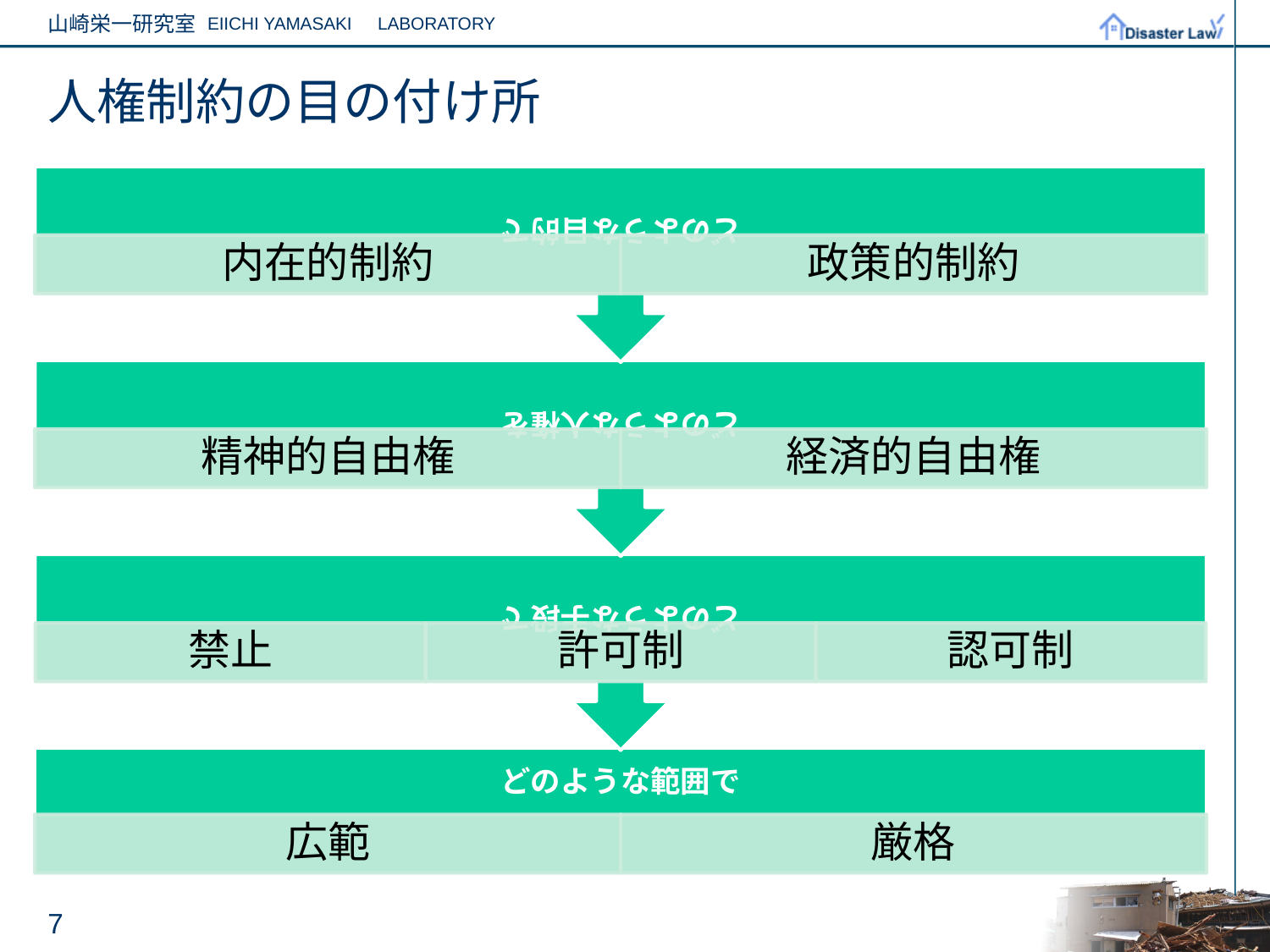

# 人権制約の目の付け所
どのような範囲で
広範
厳格
どのような手段で
禁止
許可制
認可制
どのような人権を
精神的自由権
経済的自由権
どのような目的で
内在的制約
政策的制約
7